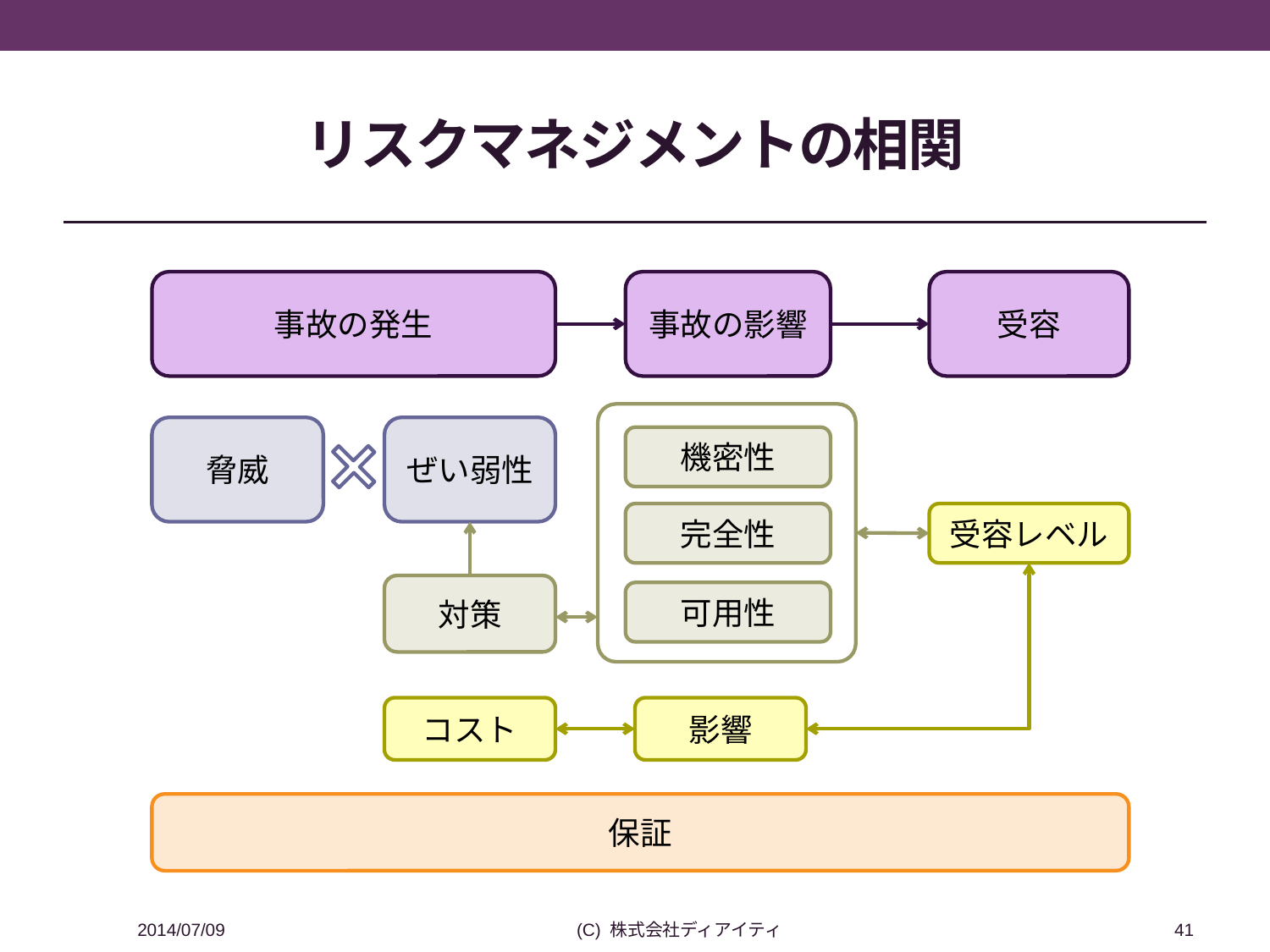

# リスクマネジメントの相関
事故の発生
事故の影響
受容

脅威
ぜい弱性
機密性

完全性
受容レベル
対策
可用性
コスト
影響
保証
2014/07/09
(C) 株式会社ディアイティ
41